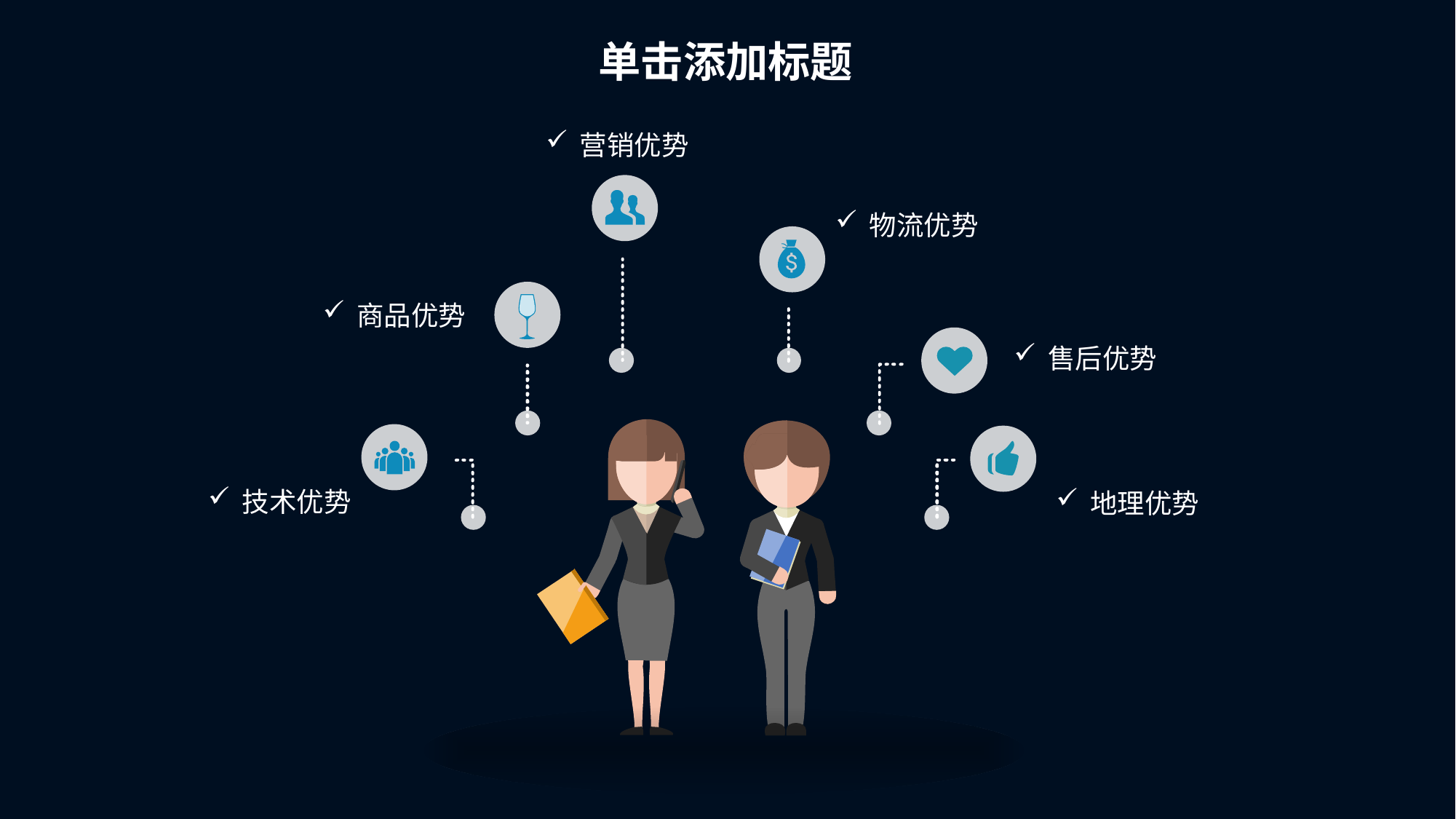

单击添加标题
营销优势

物流优势

商品优势

售后优势

技术优势
地理优势